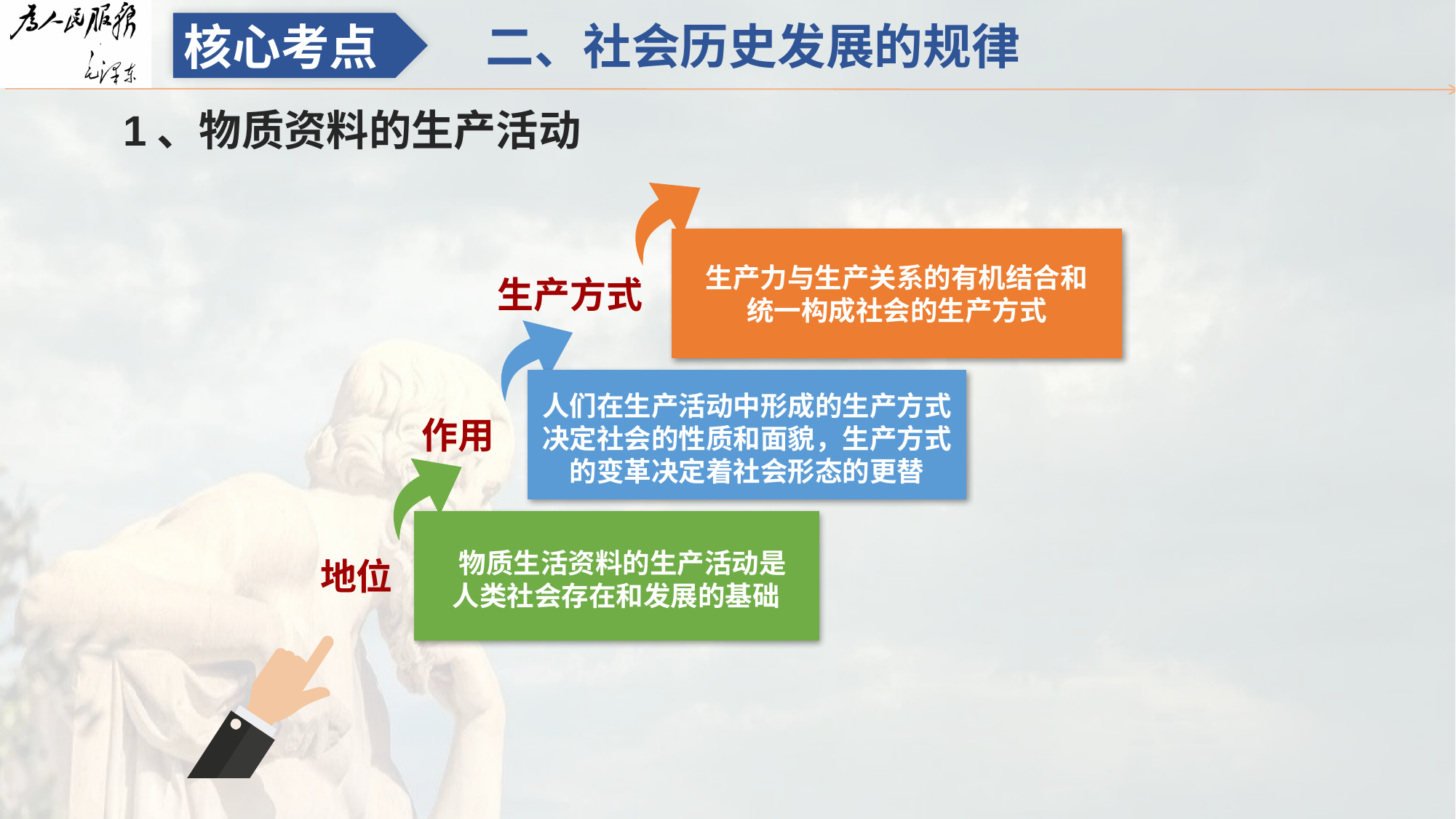

二、社会历史发展的规律
核心考点
1、物质资料的生产活动

生产力与生产关系的有机结合和统一构成社会的生产方式
生产方式

人们在生产活动中形成的生产方式决定社会的性质和面貌，生产方式的变革决定着社会形态的更替
作用

 物质生活资料的生产活动是人类社会存在和发展的基础
地位